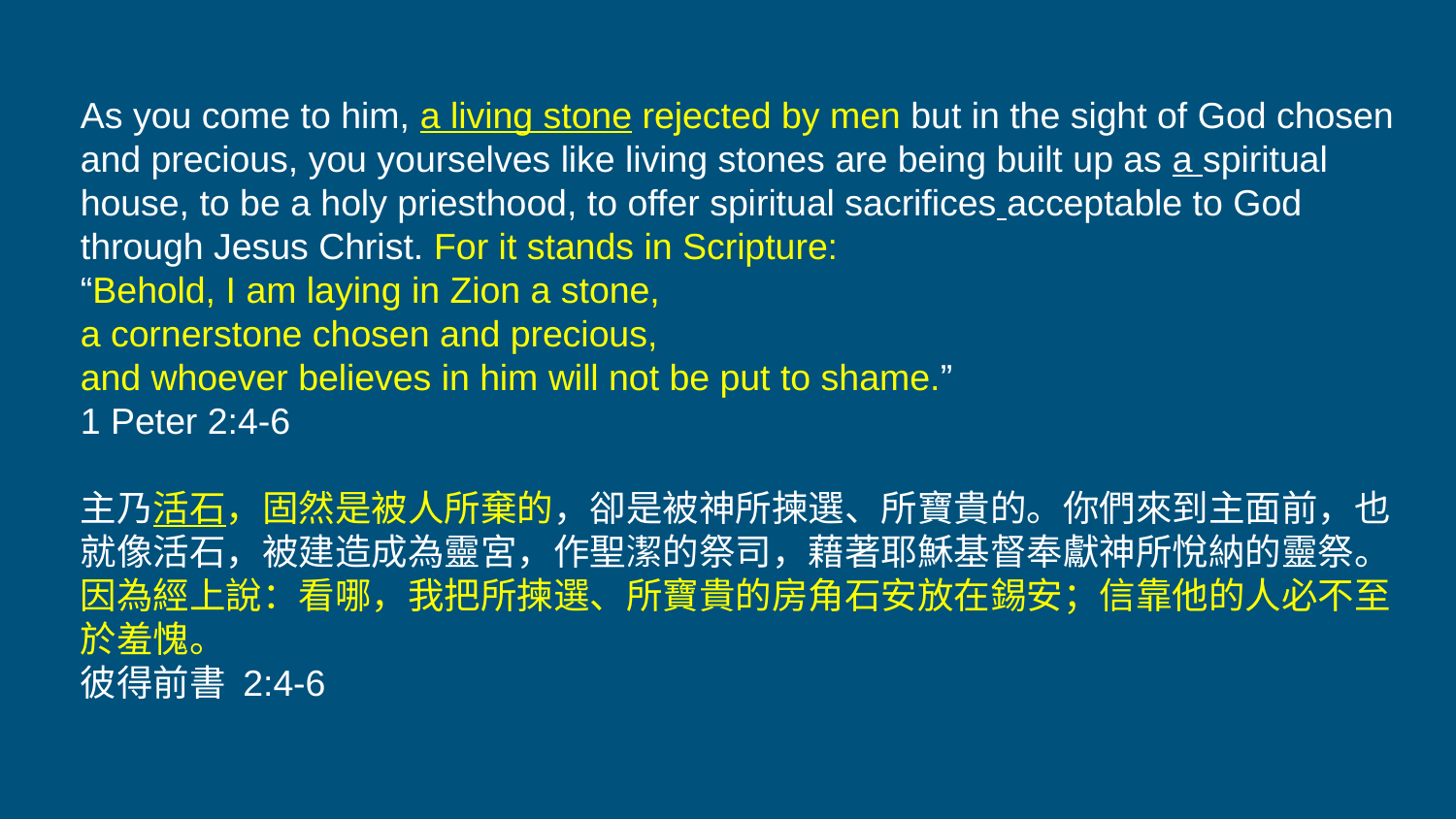

# As you come to him, a living stone rejected by men but in the sight of God chosen and precious, you yourselves like living stones are being built up as a spiritual house, to be a holy priesthood, to offer spiritual sacrifices acceptable to God through Jesus Christ. For it stands in Scripture: “Behold, I am laying in Zion a stone,
a cornerstone chosen and precious,
and whoever believes in him will not be put to shame.”
1 Peter 2:4-6

主乃活石，固然是被人所棄的，卻是被神所揀選、所寶貴的。你們來到主面前，也就像活石，被建造成為靈宮，作聖潔的祭司，藉著耶穌基督奉獻神所悅納的靈祭。
因為經上說：看哪，我把所揀選、所寶貴的房角石安放在錫安；信靠他的人必不至於羞愧。
彼得前書 2:4-6